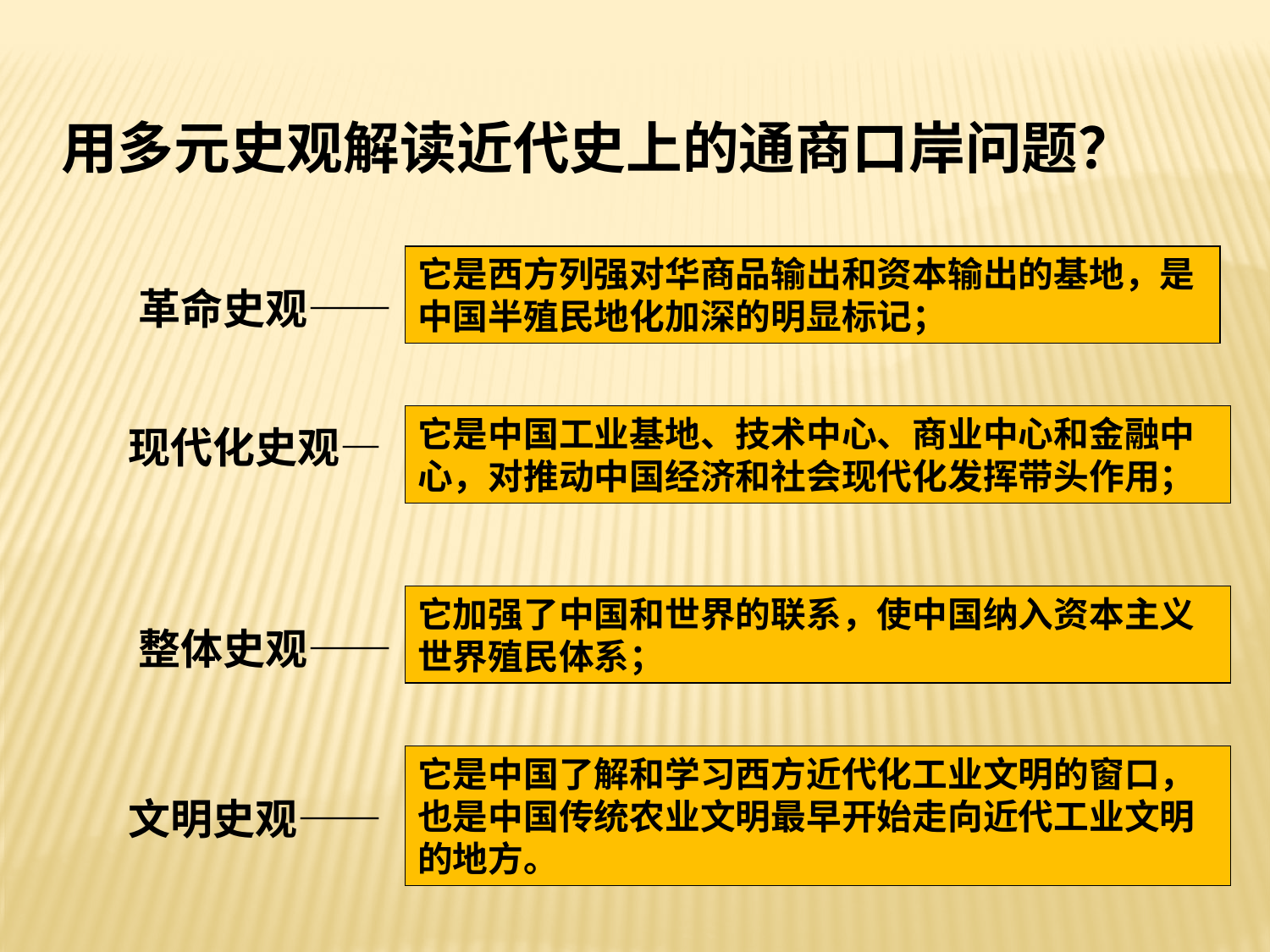

用多元史观解读近代史上的通商口岸问题？
它是西方列强对华商品输出和资本输出的基地，是中国半殖民地化加深的明显标记；
    革命史观——
它是中国工业基地、技术中心、商业中心和金融中心，对推动中国经济和社会现代化发挥带头作用；
现代化史观—
它加强了中国和世界的联系，使中国纳入资本主义世界殖民体系；
整体史观——
它是中国了解和学习西方近代化工业文明的窗口，也是中国传统农业文明最早开始走向近代工业文明的地方。
文明史观——